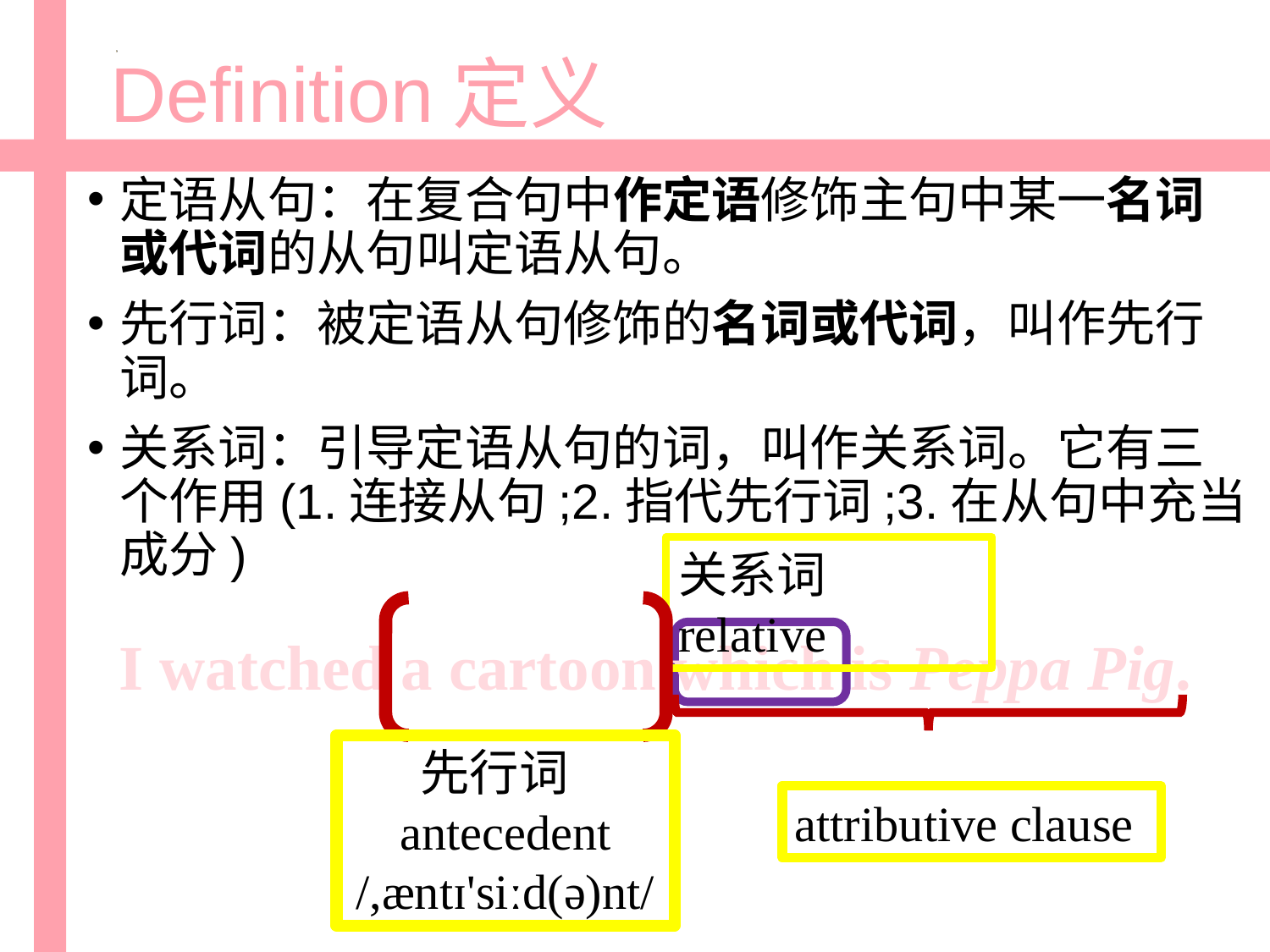

# Definition定义
定语从句：在复合句中作定语修饰主句中某一名词或代词的从句叫定语从句。
先行词：被定语从句修饰的名词或代词，叫作先行词。
关系词：引导定语从句的词，叫作关系词。它有三个作用(1.连接从句;2.指代先行词;3.在从句中充当成分)

关系词relative

I watched a cartoon which is Peppa Pig.

先行词   antecedent
/,æntɪ'siːd(ə)nt/
attributive clause